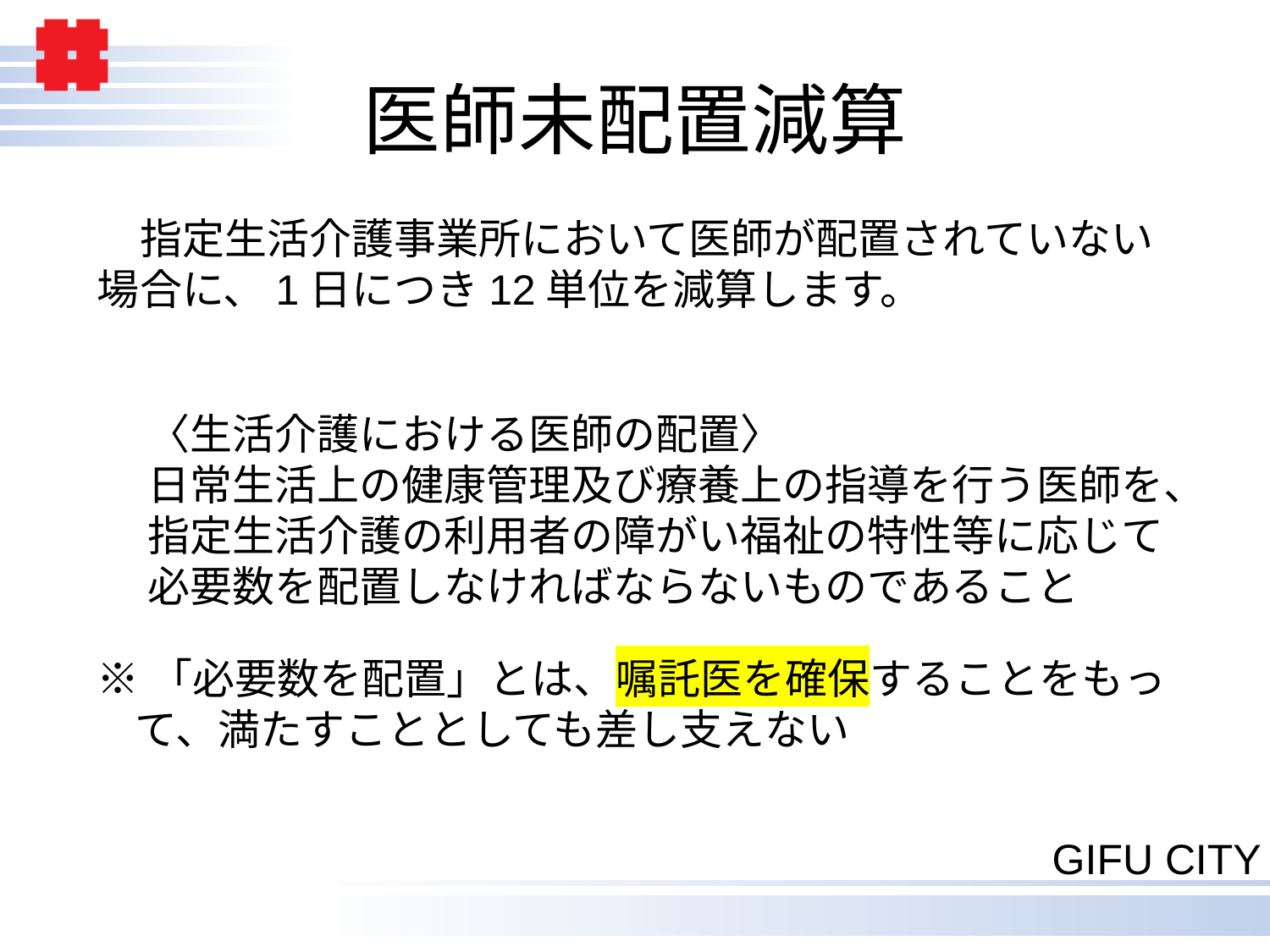

# 医師未配置減算
　指定生活介護事業所において医師が配置されていない場合に、1日につき12単位を減算します。
〈生活介護における医師の配置〉
日常生活上の健康管理及び療養上の指導を行う医師を、指定生活介護の利用者の障がい福祉の特性等に応じて必要数を配置しなければならないものであること
※「必要数を配置」とは、嘱託医を確保することをもって、満たすこととしても差し支えない